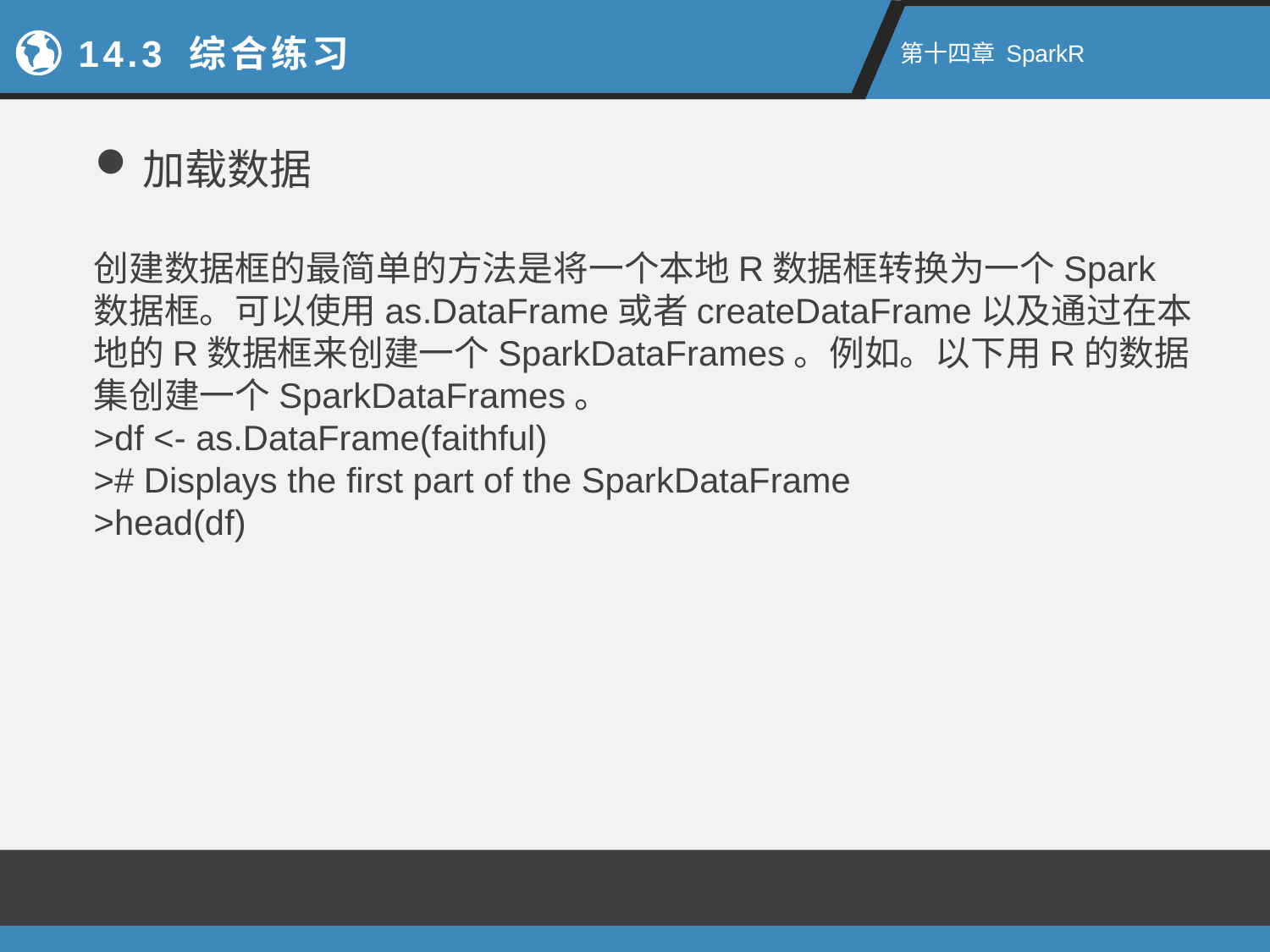

14.3 综合练习

第十四章 SparkR
加载数据
创建数据框的最简单的方法是将一个本地R数据框转换为一个Spark数据框。可以使用as.DataFrame或者createDataFrame以及通过在本地的R数据框来创建一个SparkDataFrames。例如。以下用R的数据集创建一个SparkDataFrames。
>df <- as.DataFrame(faithful)
># Displays the first part of the SparkDataFrame
>head(df)